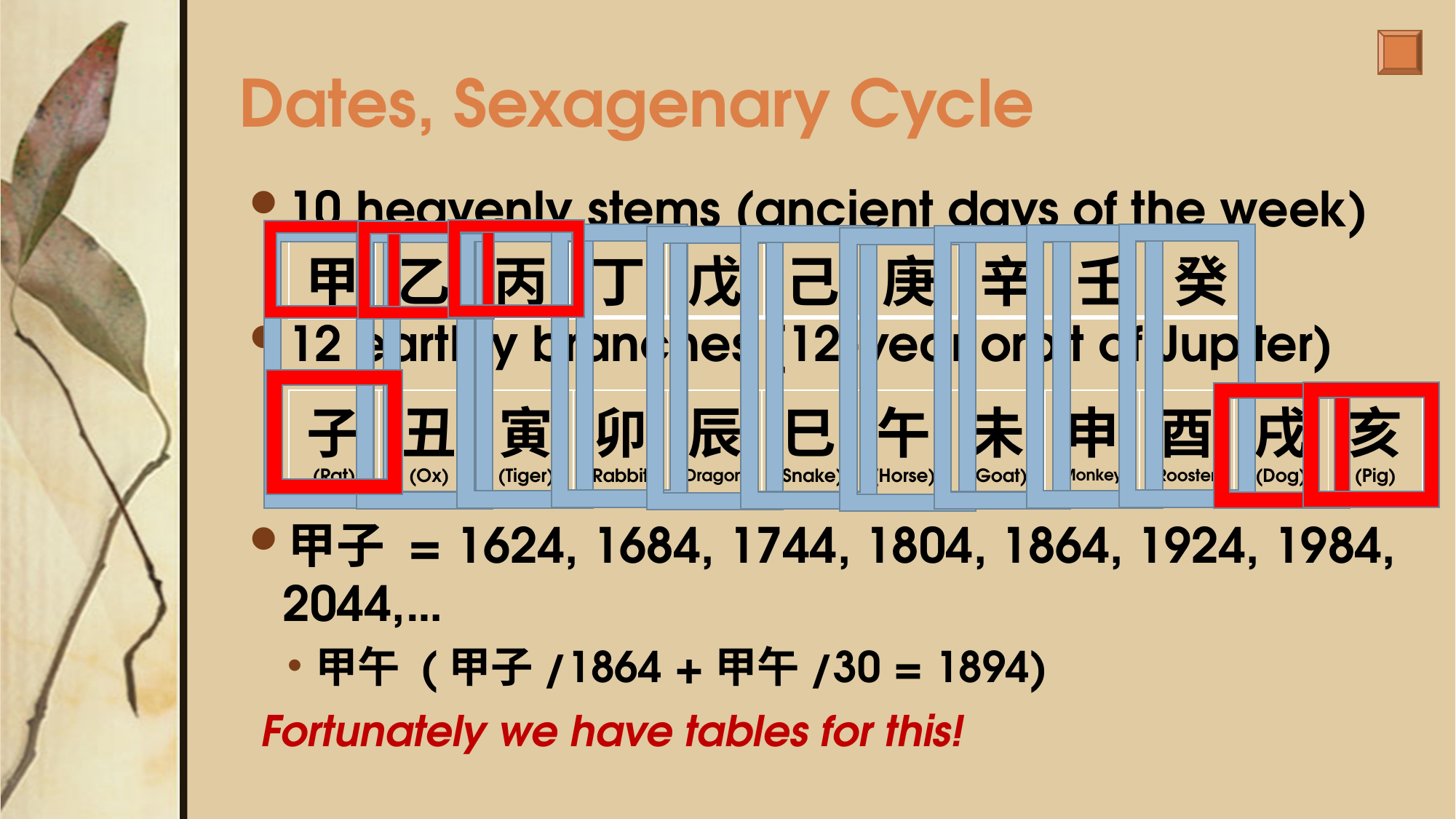

# Dates, Sexagenary Cycle
10 heavenly stems (ancient days of the week)

12 earthly branches (12-year orbit of Jupiter)

甲子 = 1624, 1684, 1744, 1804, 1864, 1924, 1984, 2044,…
甲午 (甲子/1864 +甲午/30 = 1894)

| 甲 | 乙 | 丙 | 丁 | 戊 | 己 | 庚 | 辛 | 壬 | 癸 |
| --- | --- | --- | --- | --- | --- | --- | --- | --- | --- |

| 子 (Rat) | 丑 (Ox) | 寅 (Tiger) | 卯 (Rabbit) | 辰 (Dragon) | 巳 (Snake) | 午 (Horse) | 未 (Goat) | 申 (Monkey) | 酉 (Rooster) | 戌 (Dog) | 亥 (Pig) |
| --- | --- | --- | --- | --- | --- | --- | --- | --- | --- | --- | --- |
Fortunately we have tables for this!